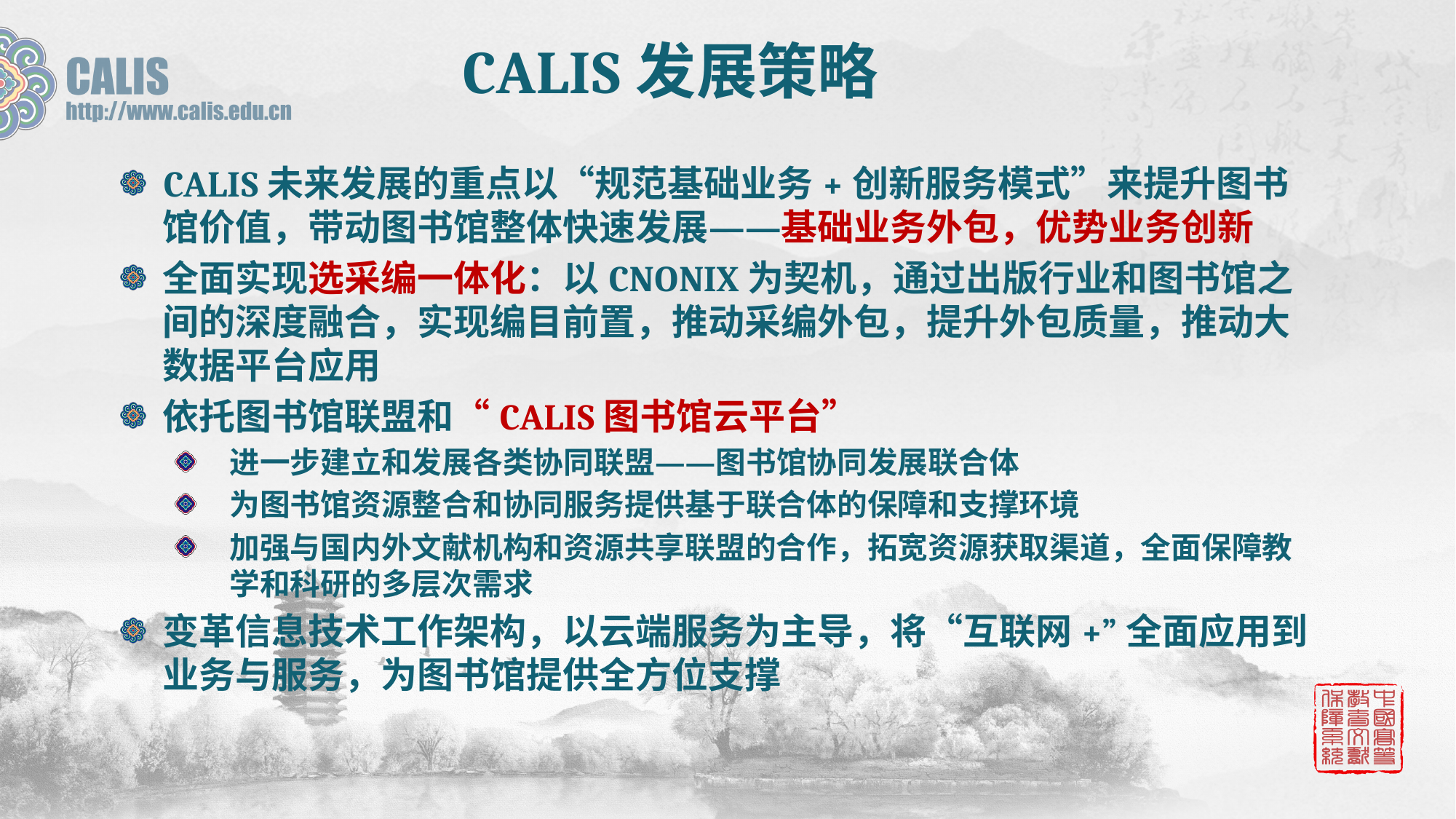

CALIS发展策略
CALIS未来发展的重点以“规范基础业务+创新服务模式”来提升图书馆价值，带动图书馆整体快速发展——基础业务外包，优势业务创新
全面实现选采编一体化：以CNONIX为契机，通过出版行业和图书馆之间的深度融合，实现编目前置，推动采编外包，提升外包质量，推动大数据平台应用
依托图书馆联盟和“CALIS图书馆云平台”
进一步建立和发展各类协同联盟——图书馆协同发展联合体
为图书馆资源整合和协同服务提供基于联合体的保障和支撑环境
加强与国内外文献机构和资源共享联盟的合作，拓宽资源获取渠道，全面保障教学和科研的多层次需求
变革信息技术工作架构，以云端服务为主导，将“互联网+”全面应用到业务与服务，为图书馆提供全方位支撑